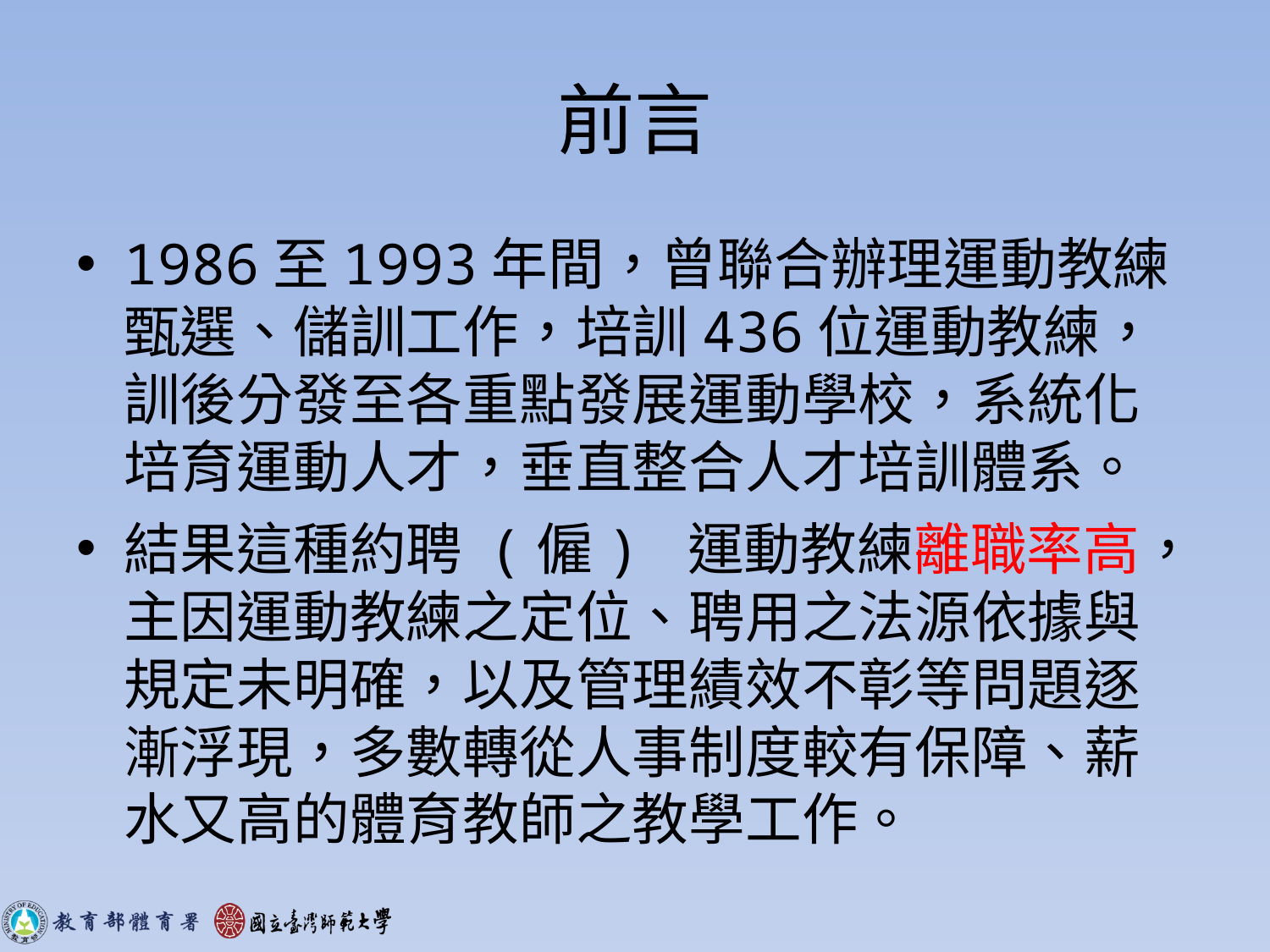

# 前言
1986至1993年間，曾聯合辦理運動教練甄選、儲訓工作，培訓436位運動教練，訓後分發至各重點發展運動學校，系統化培育運動人才，垂直整合人才培訓體系。
結果這種約聘 (僱) 運動教練離職率高，主因運動教練之定位、聘用之法源依據與規定未明確，以及管理績效不彰等問題逐漸浮現，多數轉從人事制度較有保障、薪水又高的體育教師之教學工作。